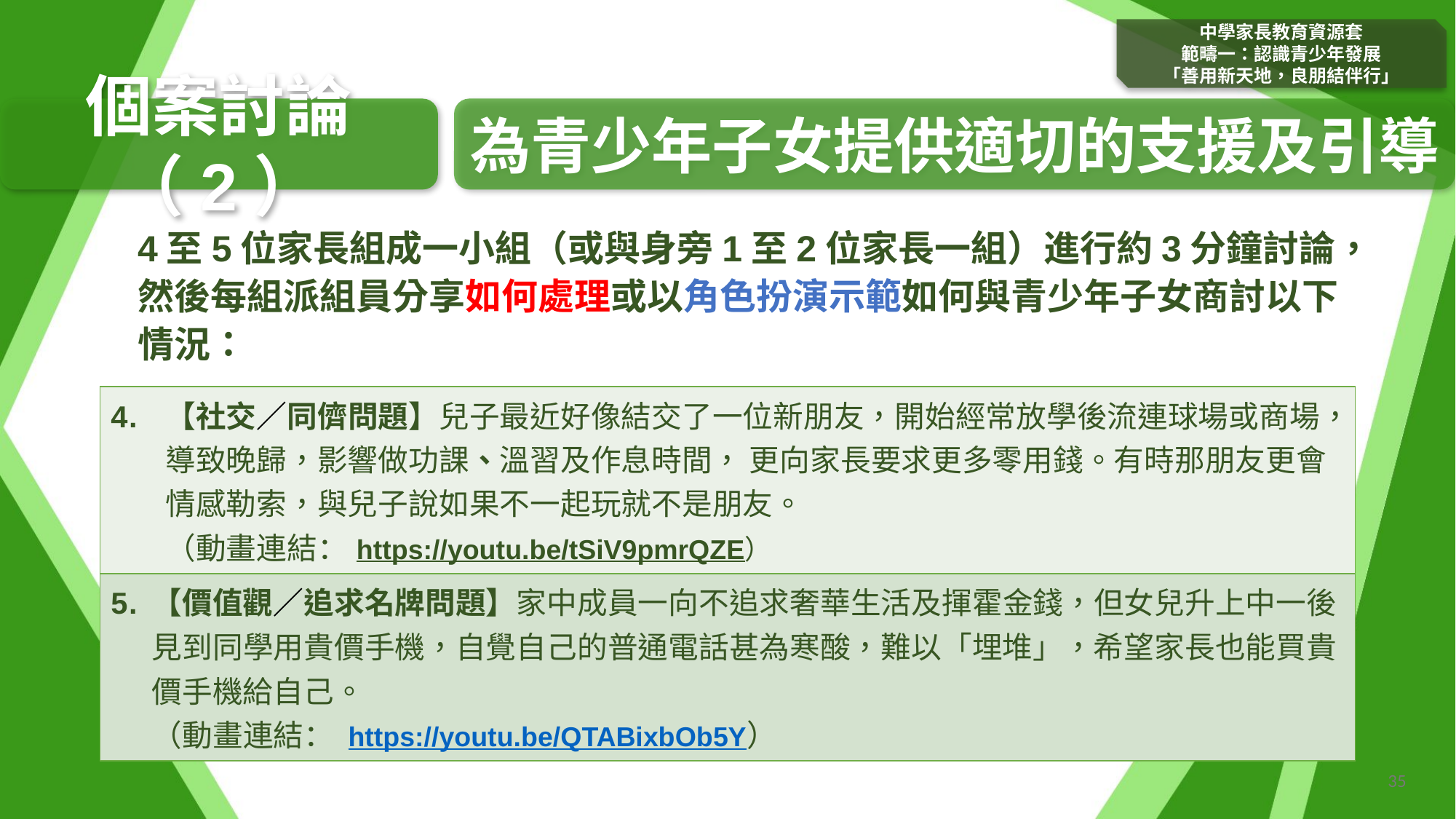

中學家長教育資源套
範疇一：認識青少年發展
「善用新天地，良朋結伴行」
個案討論（2）
為青少年子女提供適切的支援及引導
4至5位家長組成一小組（或與身旁1至2位家長一組）進行約3分鐘討論，然後每組派組員分享如何處理或以角色扮演示範如何與青少年子女商討以下情況：
| 【社交／同儕問題】兒子最近好像結交了一位新朋友，開始經常放學後流連球場或商場，導致晚歸，影響做功課、溫習及作息時間， 更向家長要求更多零用錢。有時那朋友更會情感勒索，與兒子說如果不一起玩就不是朋友。 （動畫連結：https://youtu.be/tSiV9pmrQZE） |
| --- |
| 【價值觀／追求名牌問題】家中成員一向不追求奢華生活及揮霍金錢，但女兒升上中一後見到同學用貴價手機，自覺自己的普通電話甚為寒酸，難以「埋堆」，希望家長也能買貴價手機給自己。 （動畫連結： https://youtu.be/QTABixbOb5Y） |
35